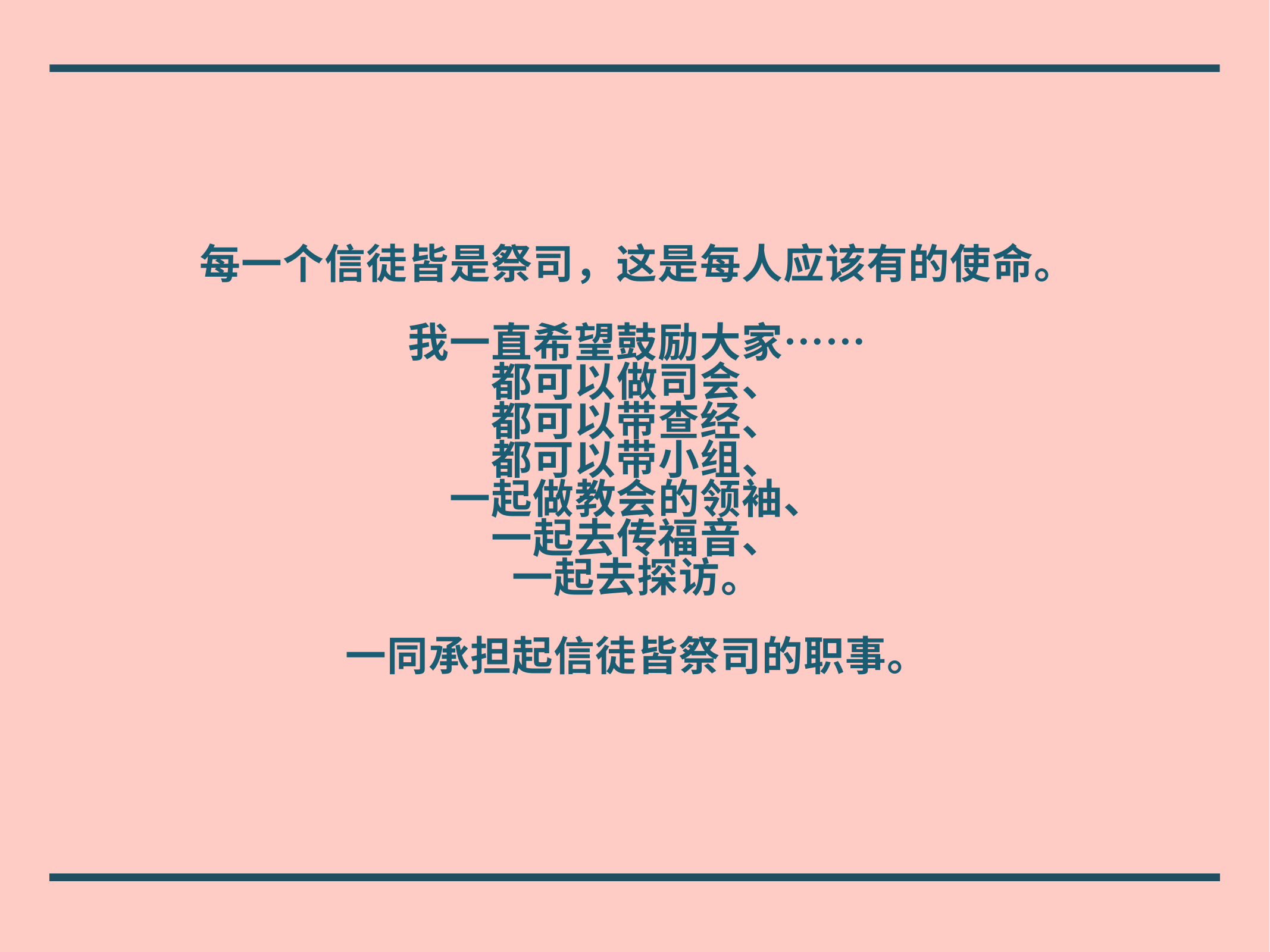

每一个信徒皆是祭司，这是每人应该有的使命。

我一直希望鼓励大家⋯⋯
都可以做司会、
都可以带查经、
都可以带小组、
一起做教会的领袖、
一起去传福音、
一起去探访。

一同承担起信徒皆祭司的职事。